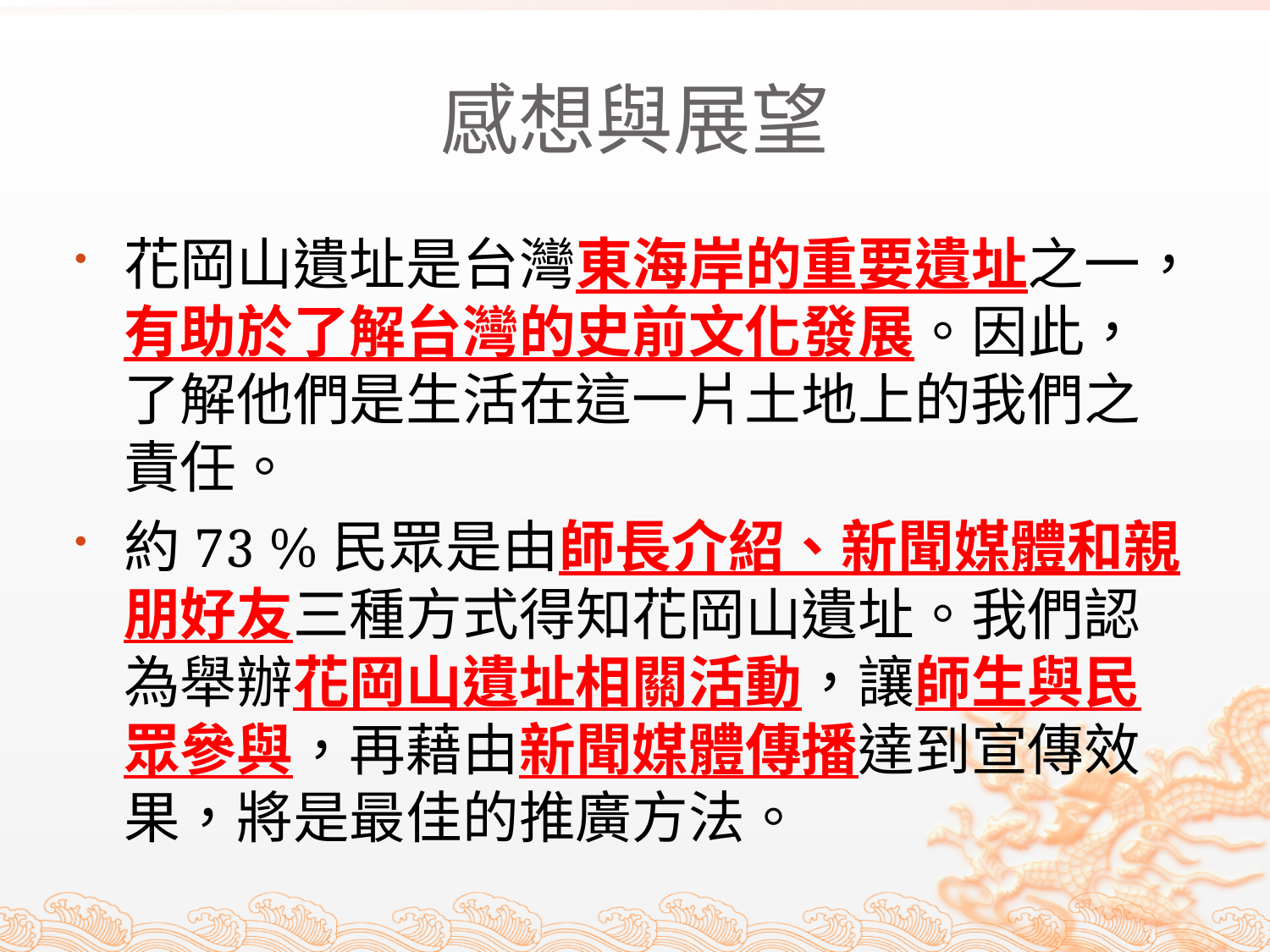

# 感想與展望
花岡山遺址是台灣東海岸的重要遺址之一，有助於了解台灣的史前文化發展。因此，了解他們是生活在這一片土地上的我們之責任。
約73 %民眾是由師長介紹、新聞媒體和親朋好友三種方式得知花岡山遺址。我們認為舉辦花岡山遺址相關活動，讓師生與民眾參與，再藉由新聞媒體傳播達到宣傳效果，將是最佳的推廣方法。